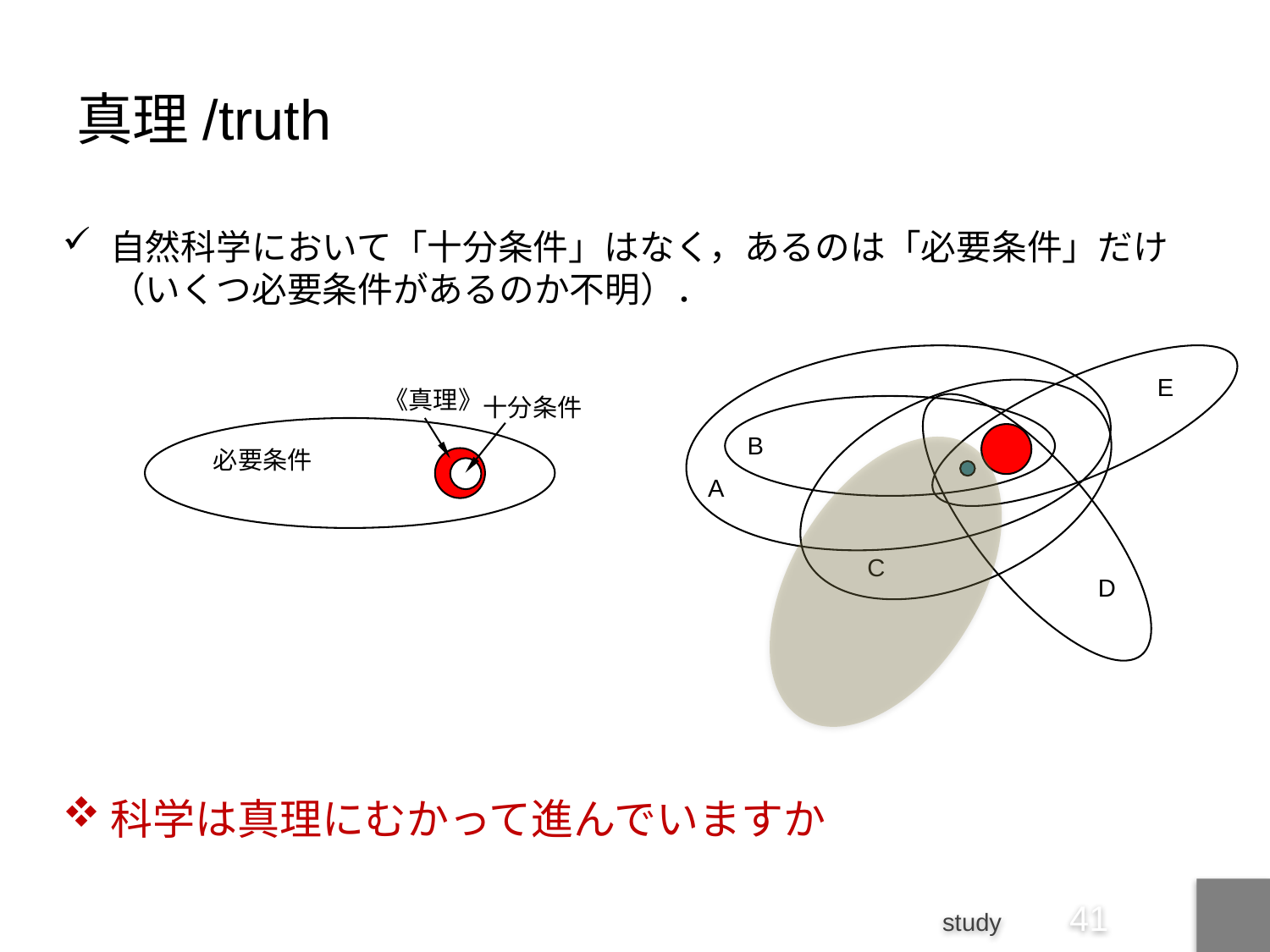

# 真理/truth
自然科学において「十分条件」はなく，あるのは「必要条件」だけ（いくつ必要条件があるのか不明）．

科学は真理にむかって進んでいますか

E

B

A

C
D

《真理》
十分条件

必要条件